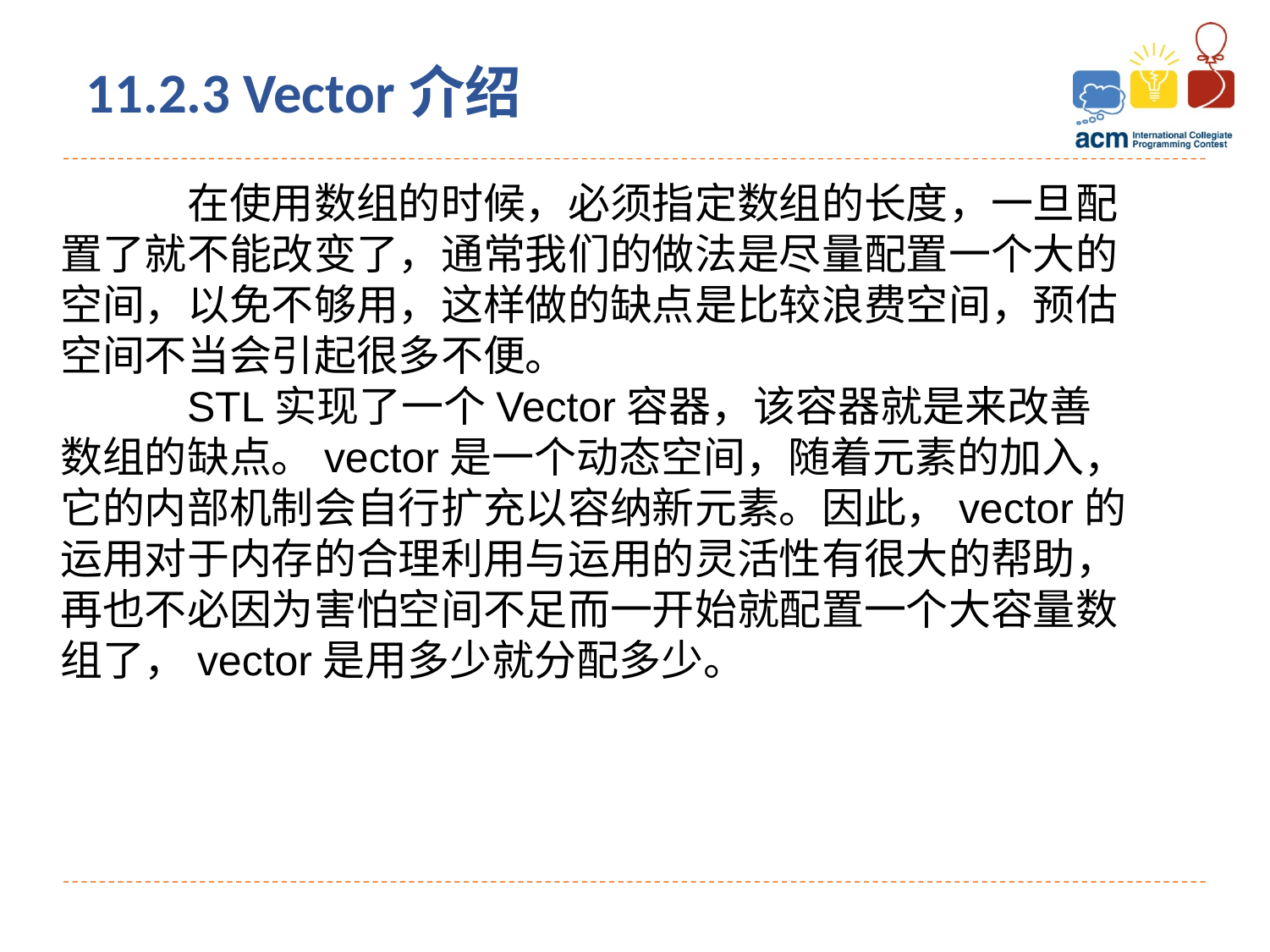

11.2.3 Vector介绍
	在使用数组的时候，必须指定数组的长度，一旦配置了就不能改变了，通常我们的做法是尽量配置一个大的空间，以免不够用，这样做的缺点是比较浪费空间，预估空间不当会引起很多不便。
	STL实现了一个Vector容器，该容器就是来改善数组的缺点。vector是一个动态空间，随着元素的加入，它的内部机制会自行扩充以容纳新元素。因此，vector的运用对于内存的合理利用与运用的灵活性有很大的帮助，再也不必因为害怕空间不足而一开始就配置一个大容量数组了，vector是用多少就分配多少。

29